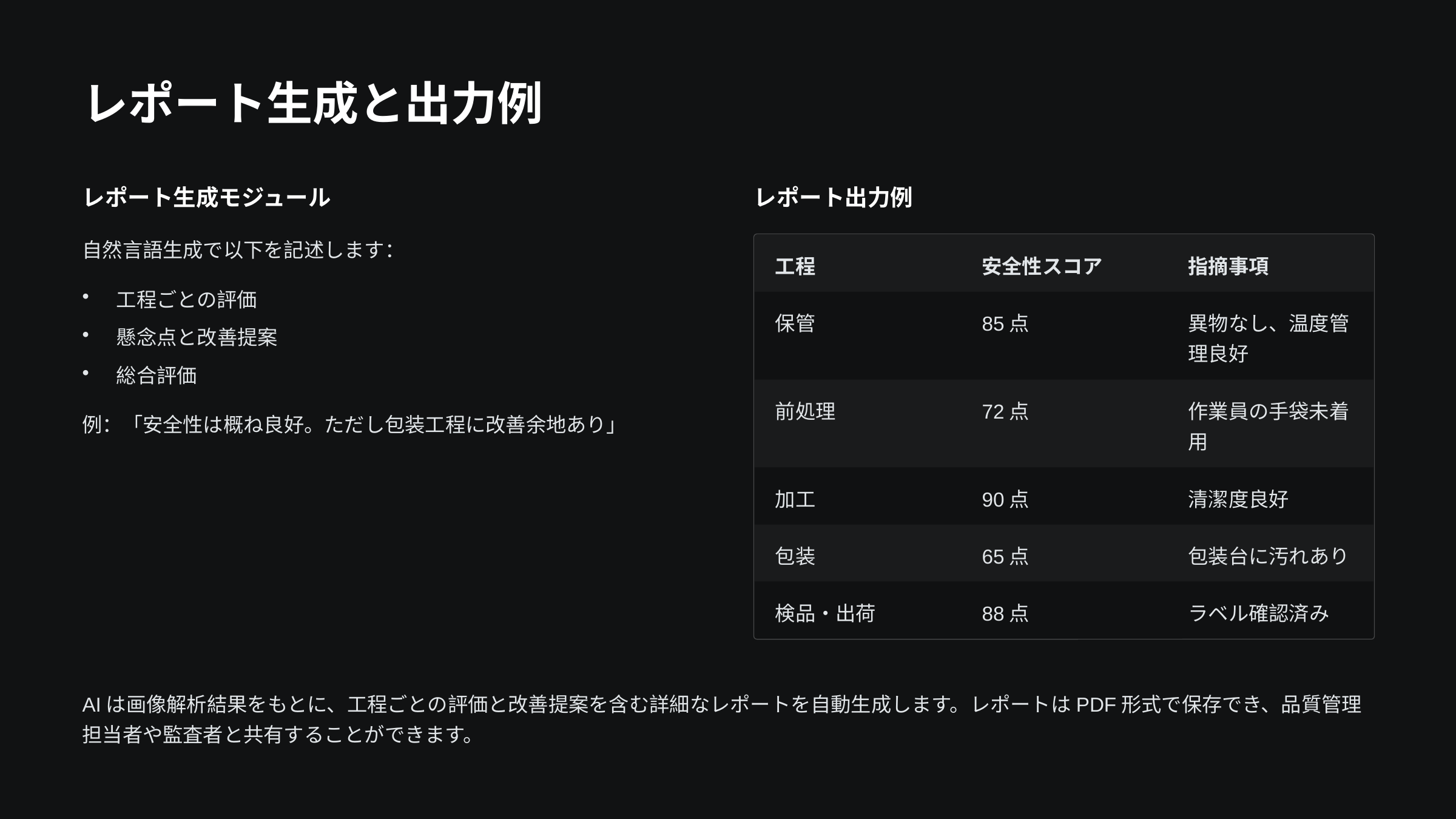

レポート生成と出力例
レポート生成モジュール
レポート出力例
自然言語生成で以下を記述します：

工程
安全性スコア
指摘事項
工程ごとの評価

保管
85点
異物なし、温度管理良好
懸念点と改善提案
総合評価

前処理
72点
作業員の手袋未着用
例：「安全性は概ね良好。ただし包装工程に改善余地あり」

加工
90点
清潔度良好

包装
65点
包装台に汚れあり

検品・出荷
88点
ラベル確認済み
AIは画像解析結果をもとに、工程ごとの評価と改善提案を含む詳細なレポートを自動生成します。レポートはPDF形式で保存でき、品質管理担当者や監査者と共有することができます。